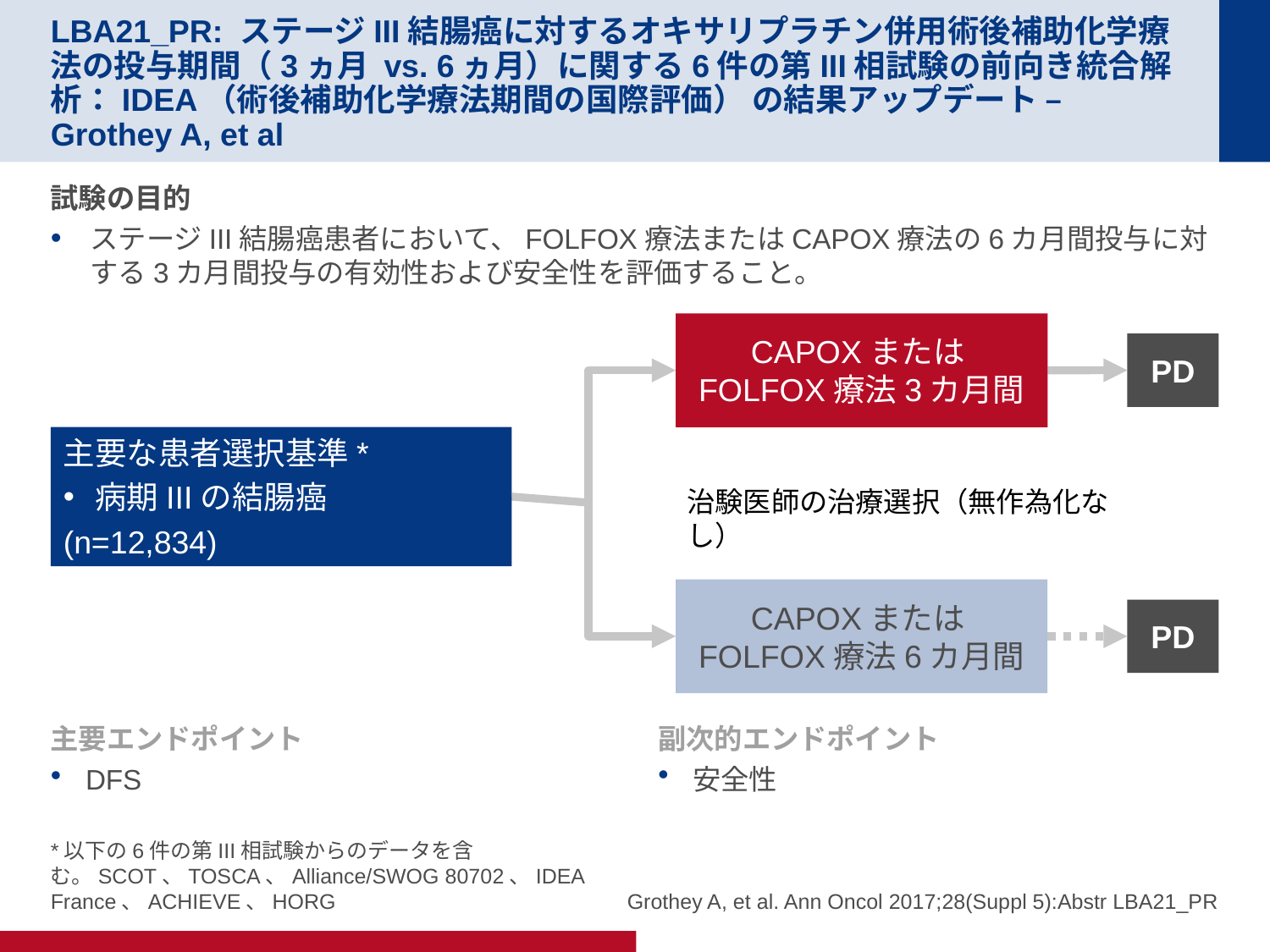

# LBA21_PR: ステージIII結腸癌に対するオキサリプラチン併用術後補助化学療法の投与期間（3ヵ月 vs. 6ヵ月）に関する6件の第III相試験の前向き統合解析：IDEA（術後補助化学療法期間の国際評価） の結果アップデート – Grothey A, et al
試験の目的
ステージIII結腸癌患者において、FOLFOX療法またはCAPOX療法の6カ月間投与に対する3カ月間投与の有効性および安全性を評価すること。

CAPOXまたはFOLFOX療法3カ月間
PD
主要な患者選択基準*
病期IIIの結腸癌
(n=12,834)
治験医師の治療選択（無作為化なし）
CAPOXまたはFOLFOX療法6カ月間
PD
主要エンドポイント
DFS

副次的エンドポイント
安全性
*以下の6件の第III相試験からのデータを含む。SCOT、TOSCA、Alliance/SWOG 80702、IDEA France、ACHIEVE、HORG
Grothey A, et al. Ann Oncol 2017;28(Suppl 5):Abstr LBA21_PR